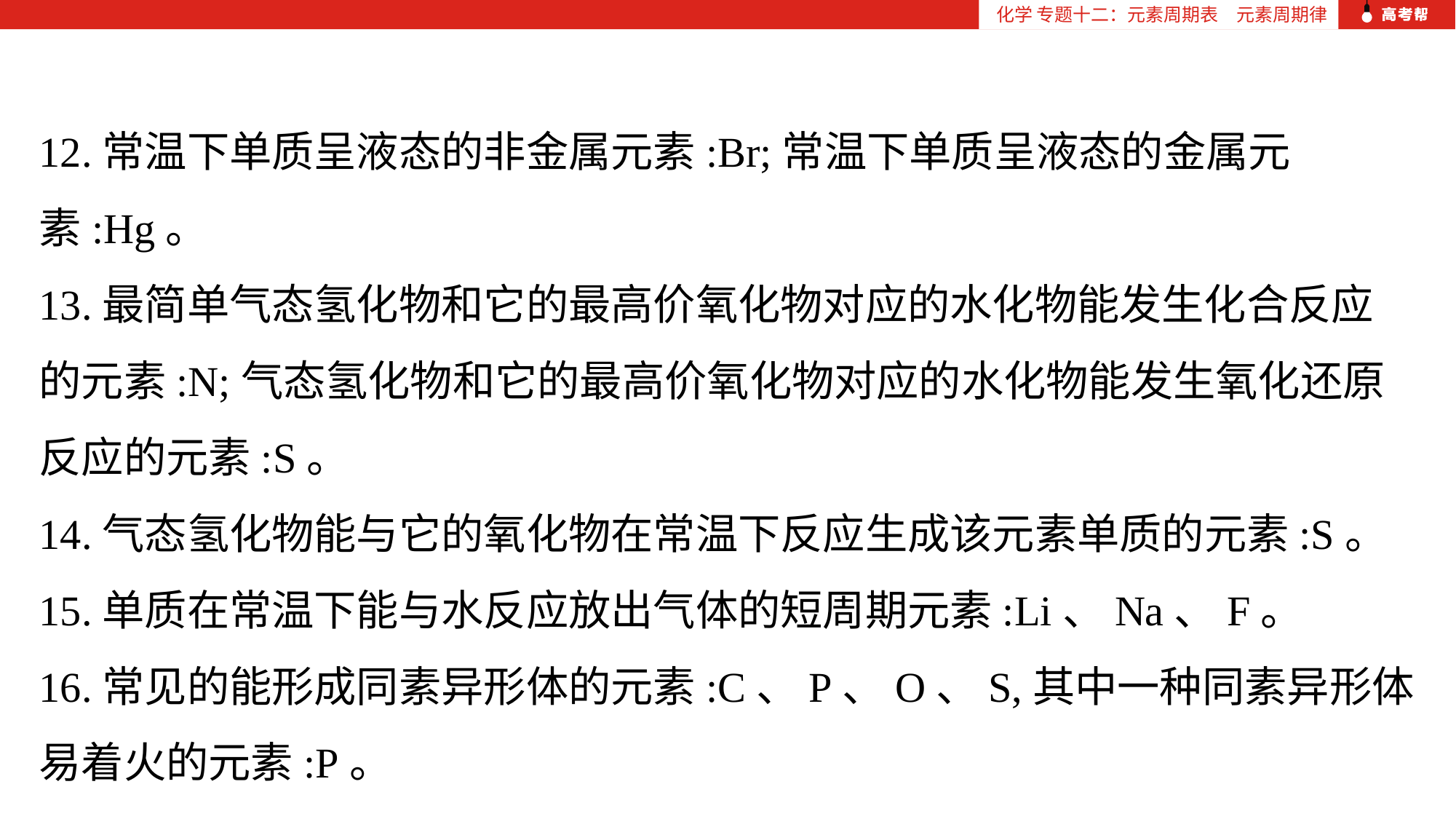

化学 专题十二：元素周期表　元素周期律
12.常温下单质呈液态的非金属元素:Br;常温下单质呈液态的金属元素:Hg。
13.最简单气态氢化物和它的最高价氧化物对应的水化物能发生化合反应的元素:N;气态氢化物和它的最高价氧化物对应的水化物能发生氧化还原反应的元素:S。
14.气态氢化物能与它的氧化物在常温下反应生成该元素单质的元素:S。
15.单质在常温下能与水反应放出气体的短周期元素:Li、Na、F。
16.常见的能形成同素异形体的元素:C、P、O、S,其中一种同素异形体易着火的元素:P。